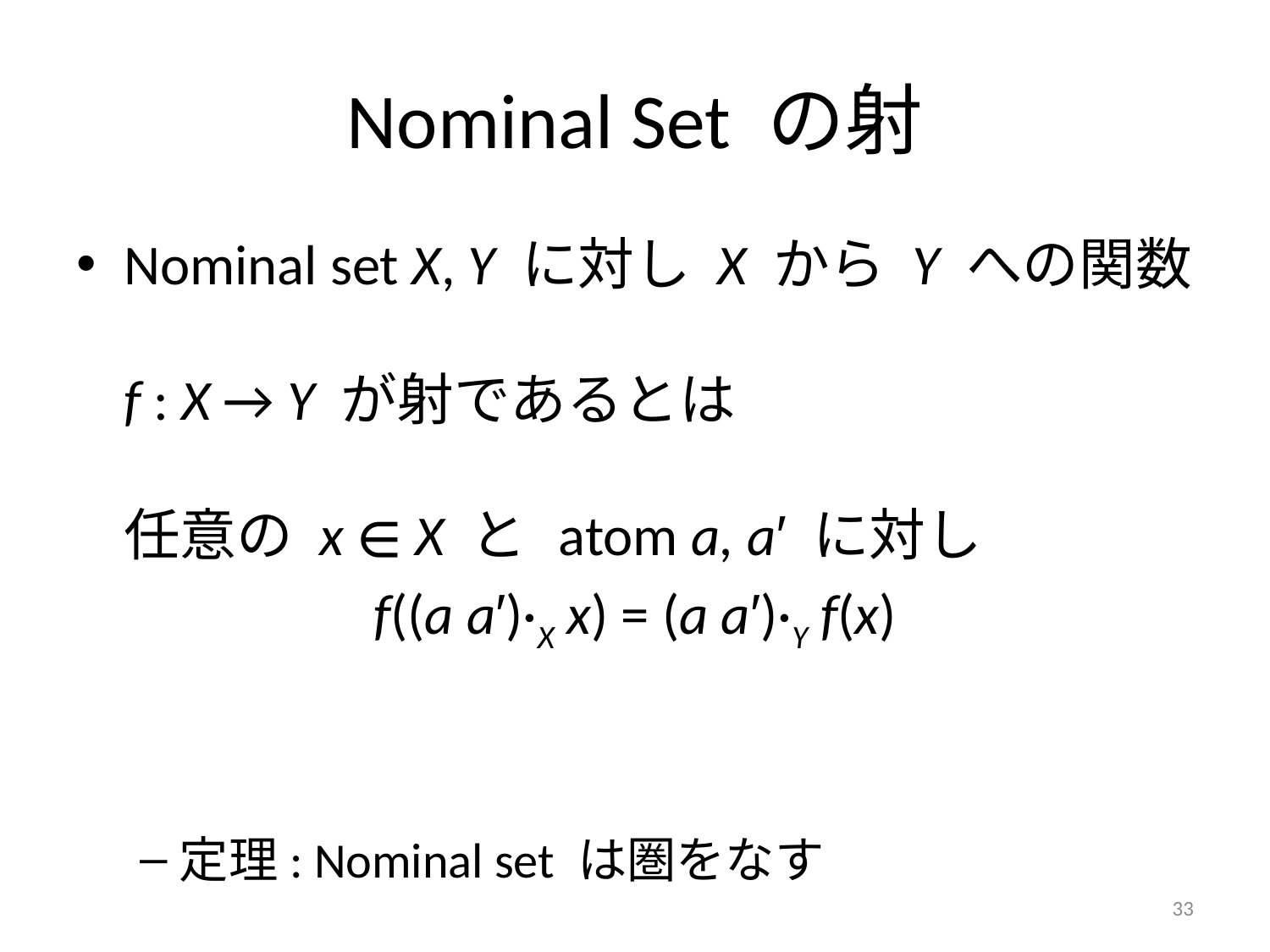

# Nominal Set の射
Nominal set X, Y に対し X から Y への関数
f : X → Y が射であるとは
任意の x ∈ X と atom a, a′ に対し
f((a a′)·X x) = (a a′)·Y f(x)

定理: Nominal set は圏をなす
33